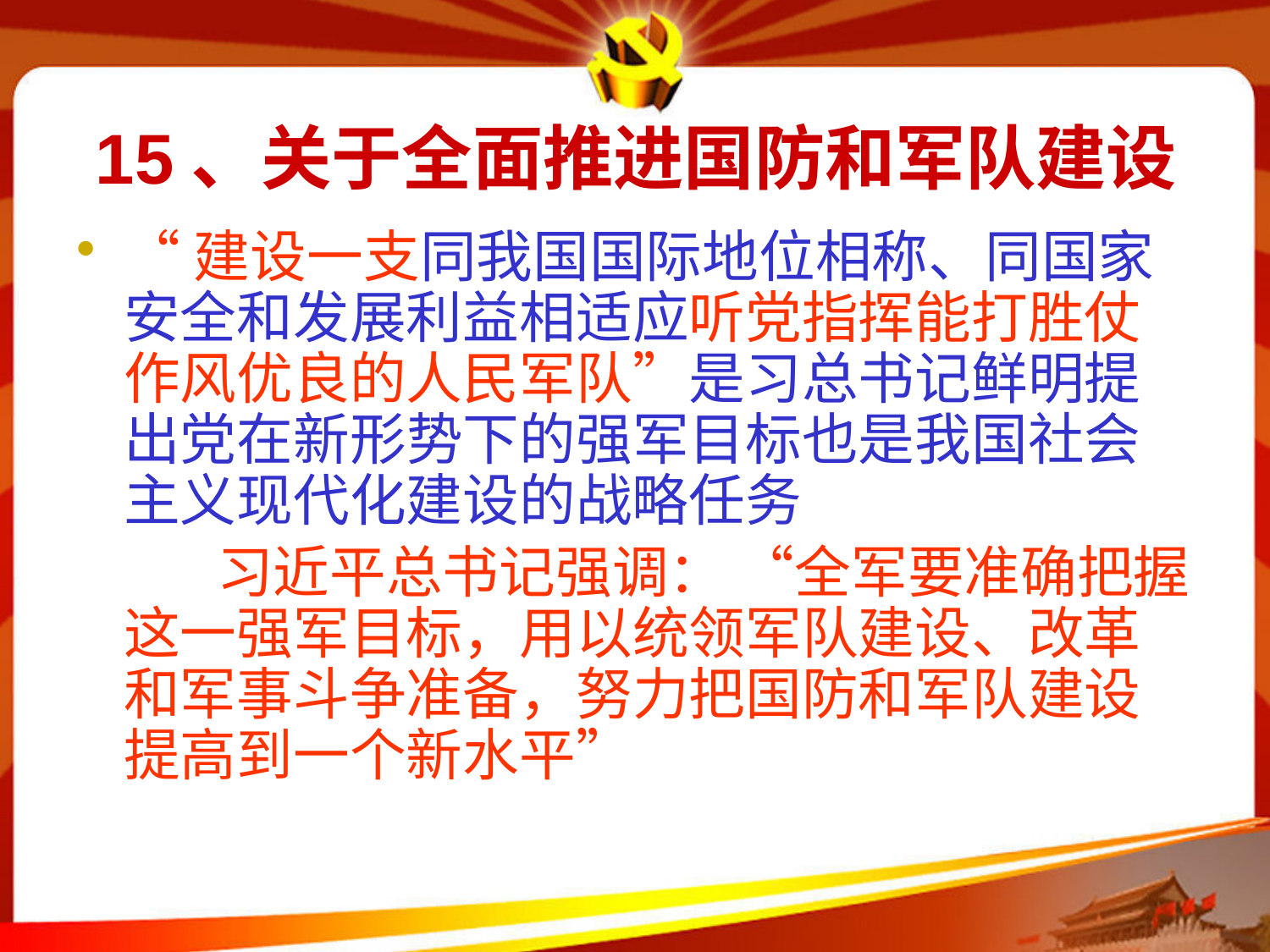

# 15、关于全面推进国防和军队建设
“建设一支同我国国际地位相称、同国家安全和发展利益相适应听党指挥能打胜仗作风优良的人民军队”是习总书记鲜明提出党在新形势下的强军目标也是我国社会主义现代化建设的战略任务
          习近平总书记强调： “全军要准确把握这一强军目标，用以统领军队建设、改革和军事斗争准备，努力把国防和军队建设提高到一个新水平”